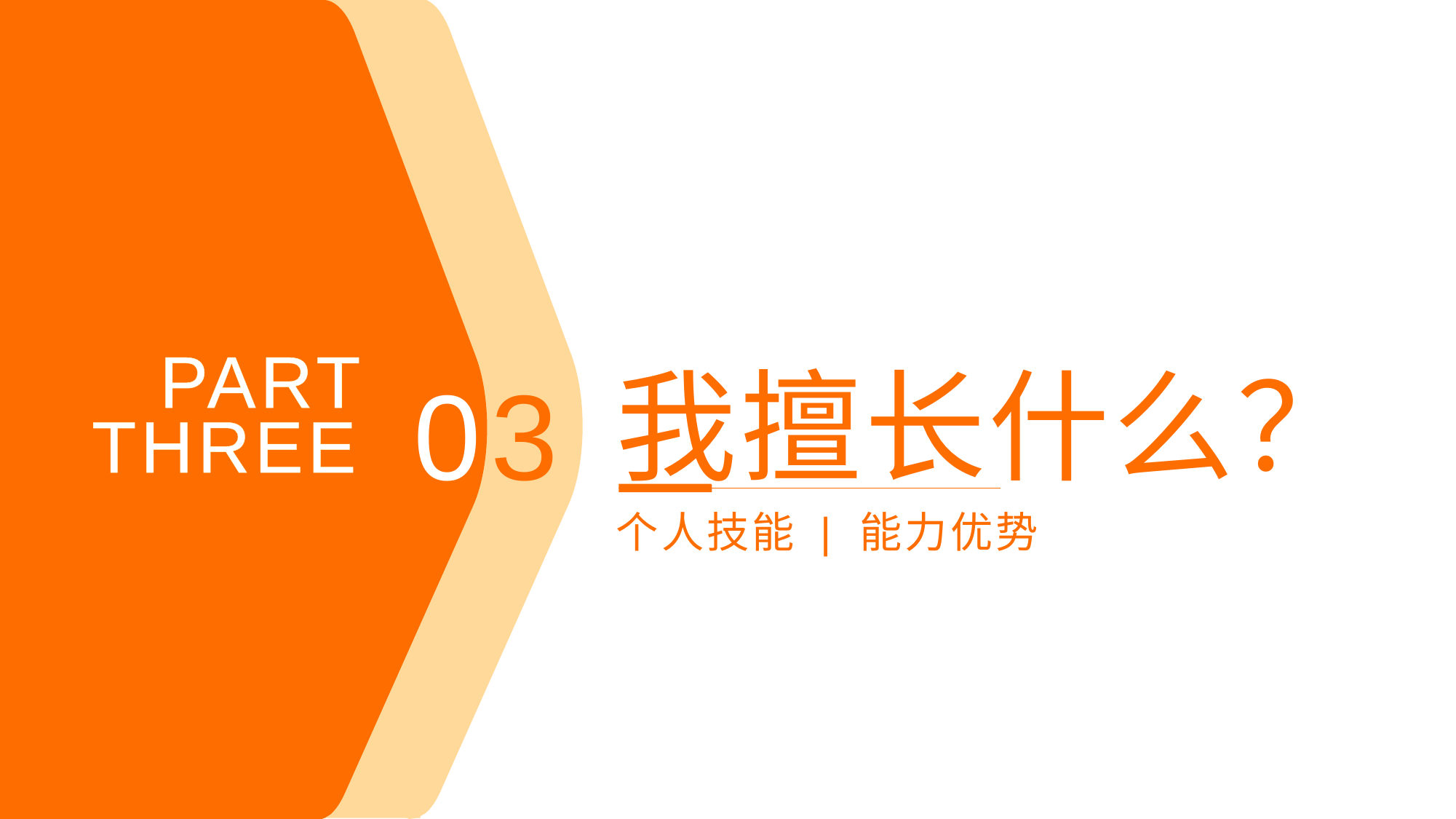

PART
03
我擅长什么？
THREE

个人技能 | 能力优势